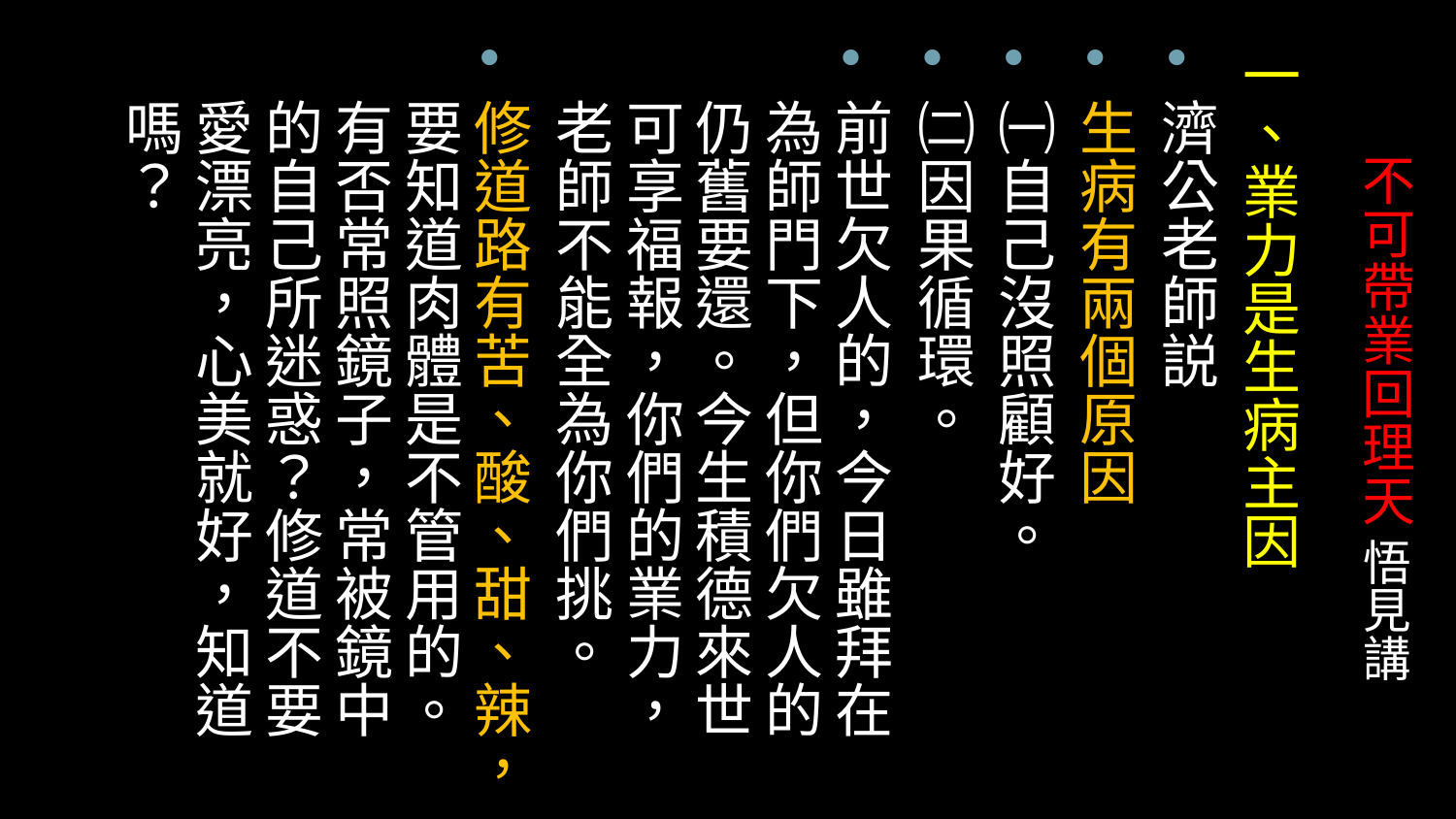

一、業力是生病主因
濟公老師説
生病有兩個原因
㈠自己沒照顧好。
㈡因果循環。
前世欠人的，今日雖拜在為師門下，但你們欠人的仍舊要還。今生積德來世可享福報，你們的業力，老師不能全為你們挑。
修道路有苦、酸、甜、辣，要知道肉體是不管用的。有否常照鏡子，常被鏡中的自己所迷惑？修道不要愛漂亮，心美就好，知道嗎？

# 不可帶業回理天 悟見講